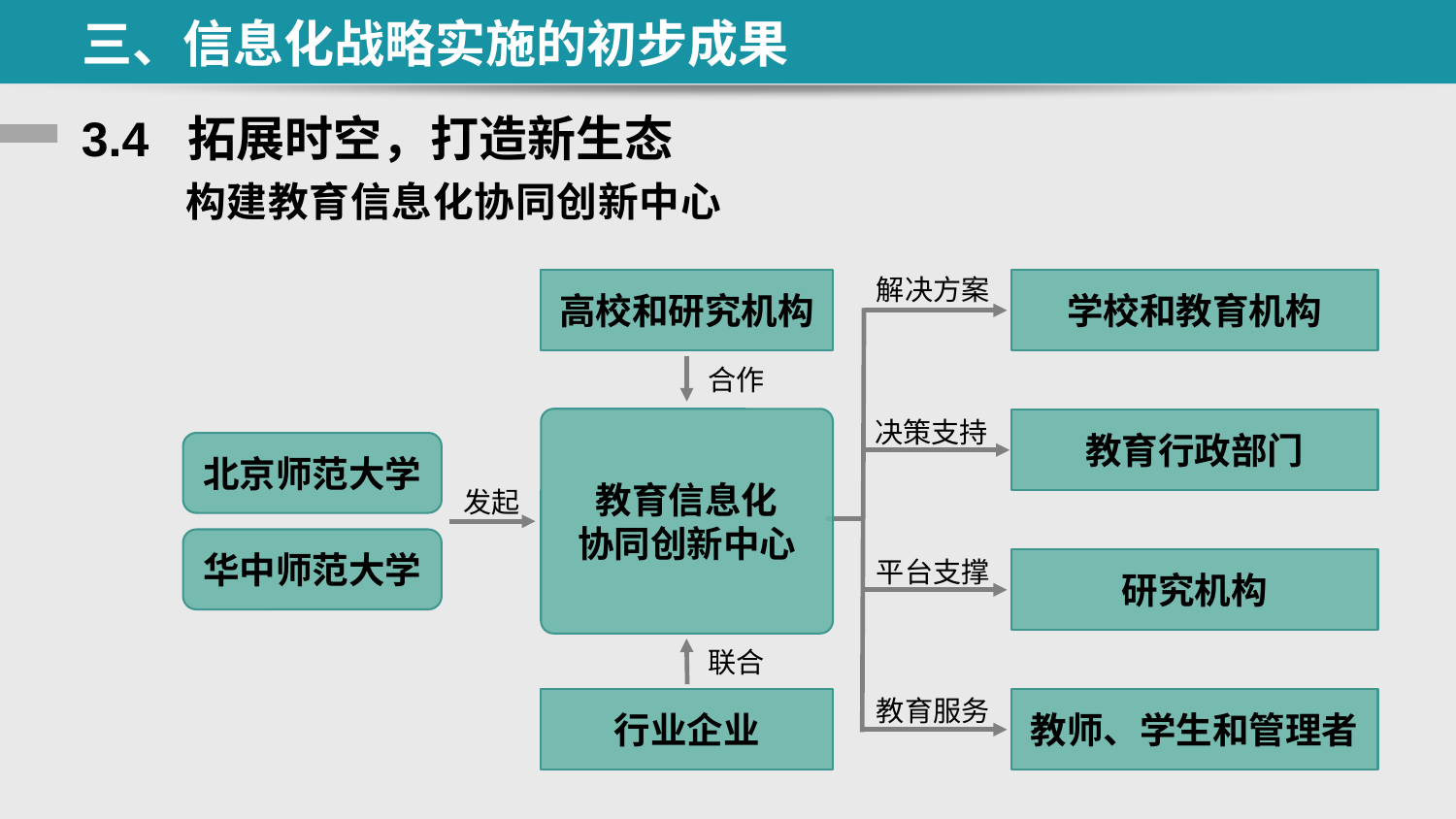

三、信息化战略实施的初步成果
# 3.4  拓展时空，打造新生态

构建教育信息化协同创新中心
解决方案
高校和研究机构
学校和教育机构
合作
决策支持
教育信息化
协同创新中心
教育行政部门
北京师范大学
发起
华中师范大学
平台支撑
研究机构
联合
教育服务
行业企业
教师、学生和管理者